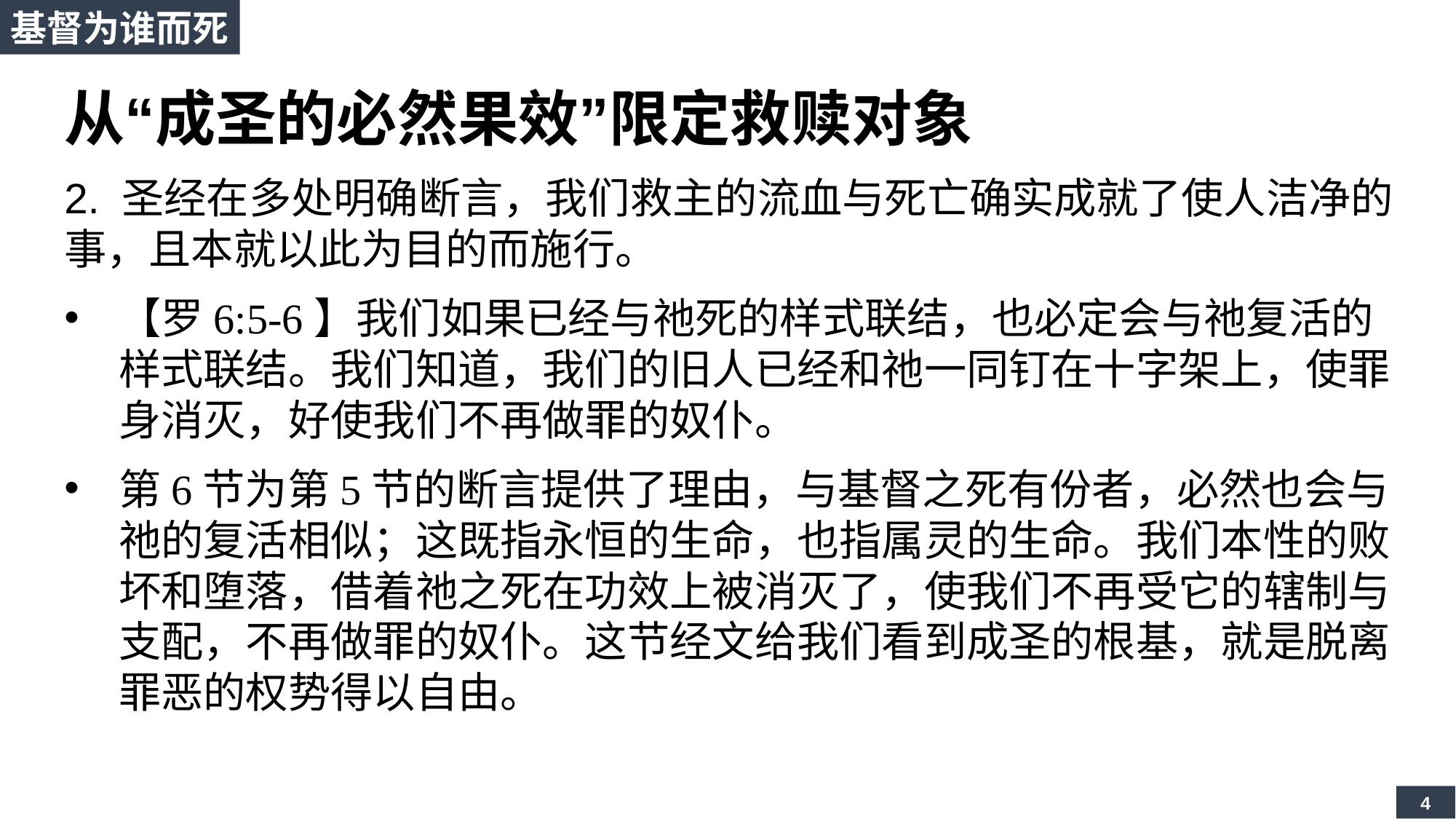

基督为谁而死
从“成圣的必然果效”限定救赎对象
2. 圣经在多处明确断言，我们救主的流血与死亡确实成就了使人洁净的事，且本就以此为目的而施行。
【罗6:5-6】我们如果已经与祂死的样式联结，也必定会与祂复活的样式联结。我们知道，我们的旧人已经和祂一同钉在十字架上，使罪身消灭，好使我们不再做罪的奴仆。
第6节为第5节的断言提供了理由，与基督之死有份者，必然也会与祂的复活相似；这既指永恒的生命，也指属灵的生命。我们本性的败坏和堕落，借着祂之死在功效上被消灭了，使我们不再受它的辖制与支配，不再做罪的奴仆。这节经文给我们看到成圣的根基，就是脱离罪恶的权势得以自由。
4